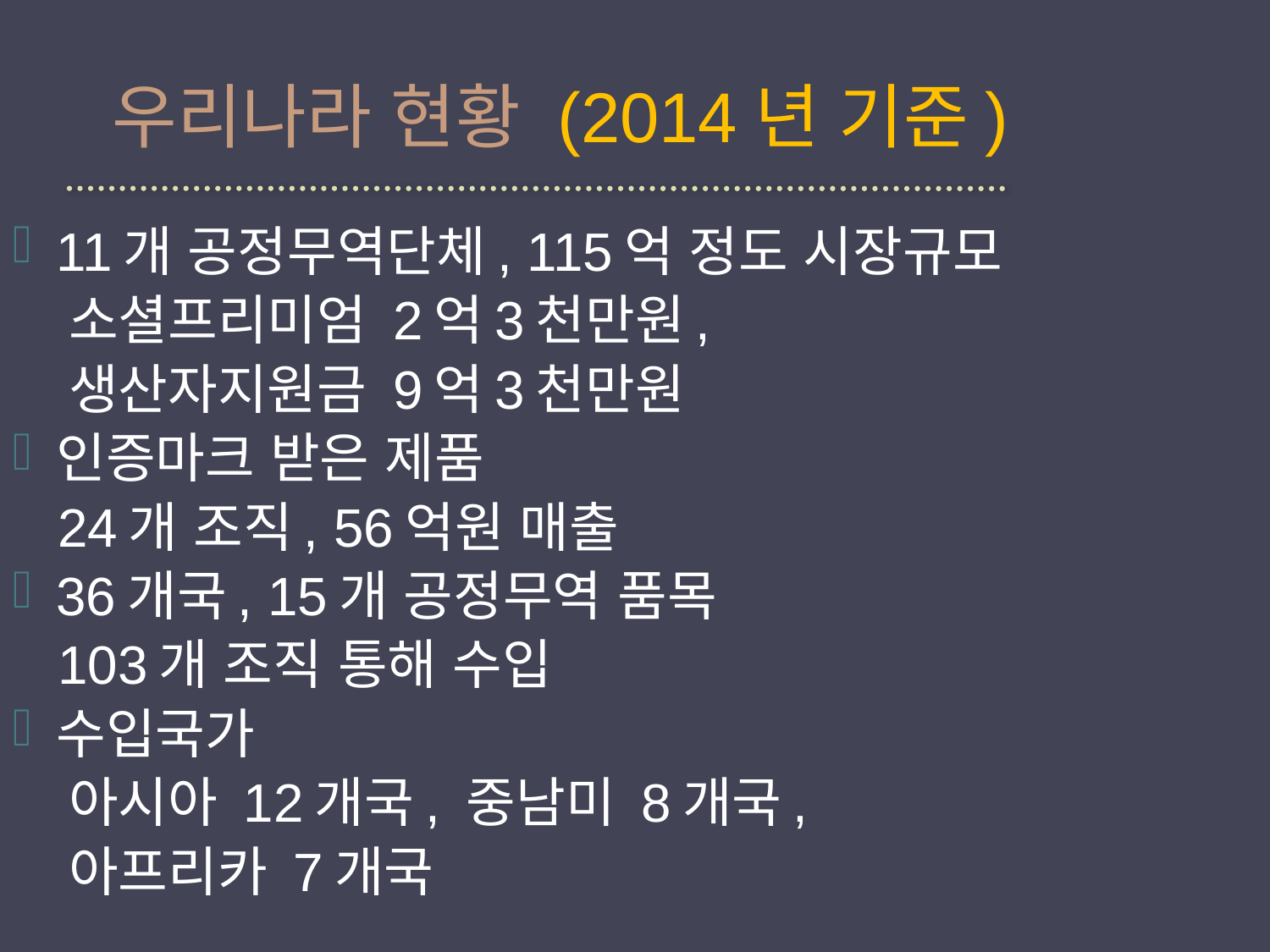

# 우리나라 현황 (2014년 기준)
11개 공정무역단체, 115억 정도 시장규모
   소셜프리미엄 2억3천만원,
   생산자지원금 9억3천만원
인증마크 받은 제품
   24개 조직, 56억원 매출
36개국, 15개 공정무역 품목
   103개 조직 통해 수입
수입국가
   아시아 12개국, 중남미 8개국,
   아프리카 7개국